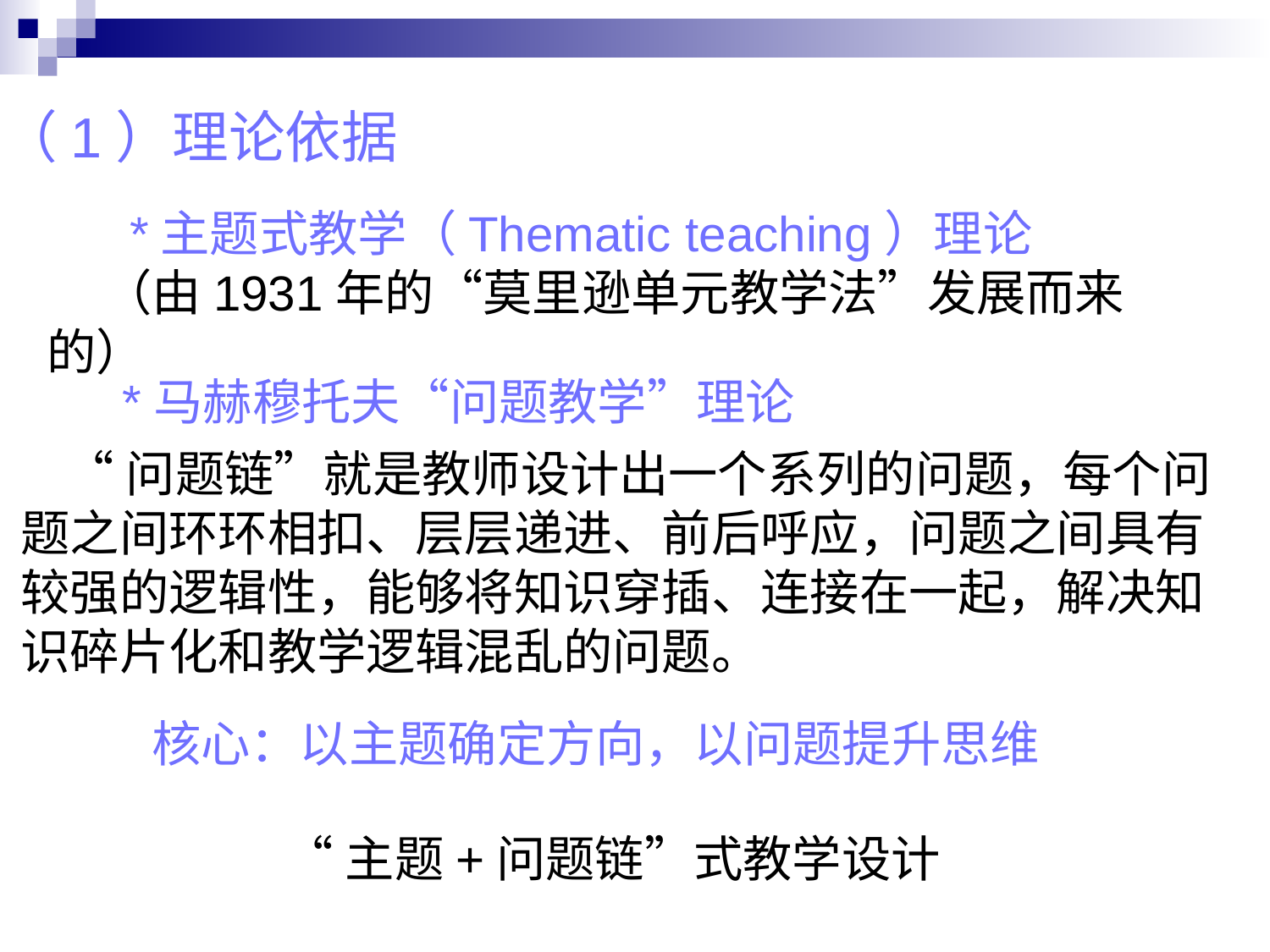

（1）理论依据
      *主题式教学（Thematic teaching）理论
    （由1931年的“莫里逊单元教学法”发展而来的）
  *马赫穆托夫“问题教学”理论
    “问题链”就是教师设计出一个系列的问题，每个问题之间环环相扣、层层递进、前后呼应，问题之间具有较强的逻辑性，能够将知识穿插、连接在一起，解决知识碎片化和教学逻辑混乱的问题。
核心：以主题确定方向，以问题提升思维
“主题+问题链”式教学设计